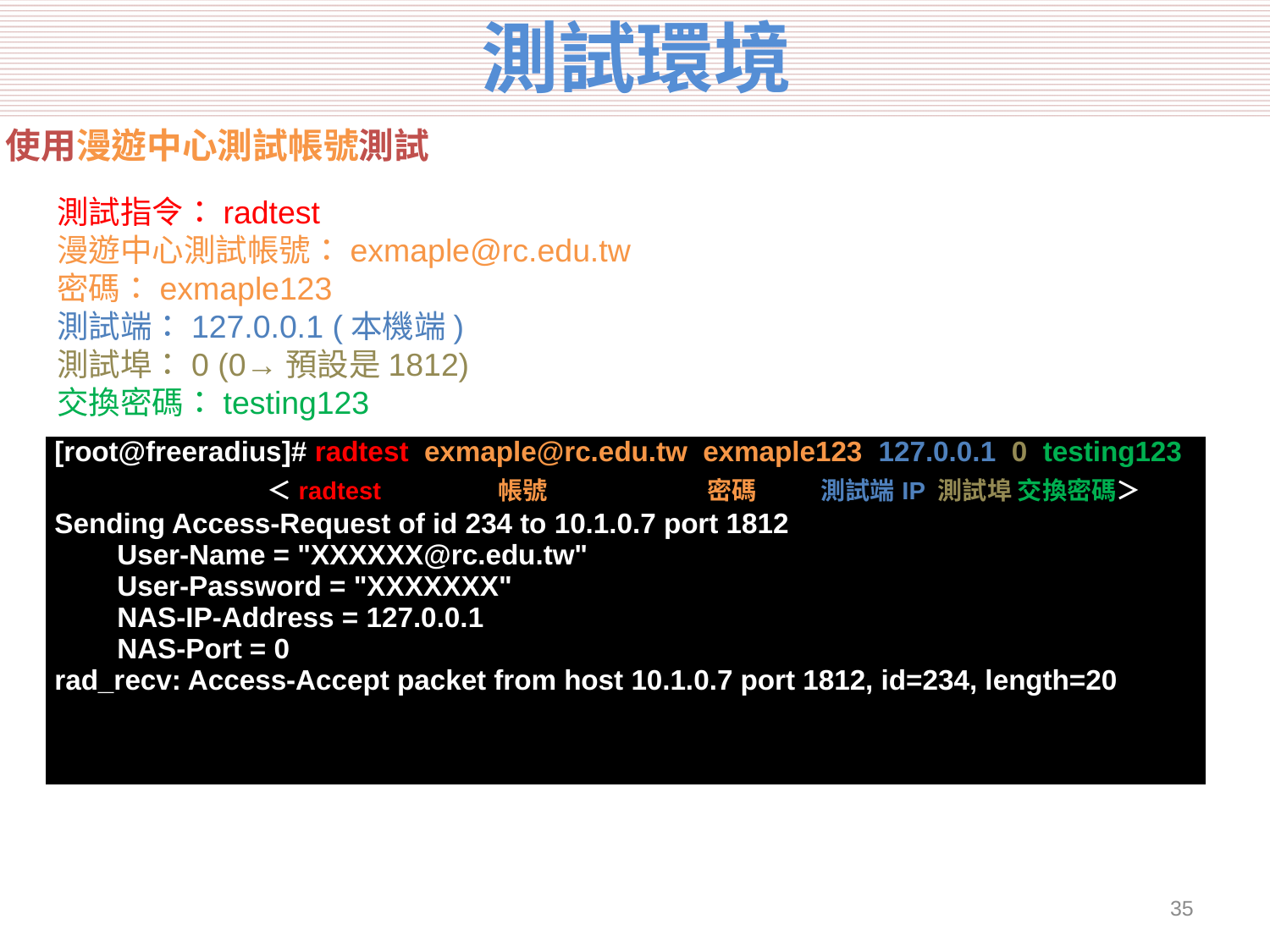

# 測試環境
使用漫遊中心測試帳號測試
測試指令：radtest
漫遊中心測試帳號：exmaple@rc.edu.tw
密碼：exmaple123
測試端：127.0.0.1 (本機端)
測試埠：0 (0→預設是1812)
交換密碼：testing123

| [root@freeradius]# radtest exmaple@rc.edu.tw exmaple123 127.0.0.1 0 testing123 ＜radtest 帳號 密碼 測試端IP 測試埠 交換密碼＞ Sending Access-Request of id 234 to 10.1.0.7 port 1812 User-Name = "XXXXXX@rc.edu.tw" User-Password = "XXXXXXX" NAS-IP-Address = 127.0.0.1 NAS-Port = 0 rad\_recv: Access-Accept packet from host 10.1.0.7 port 1812, id=234, length=20 |
| --- |
35